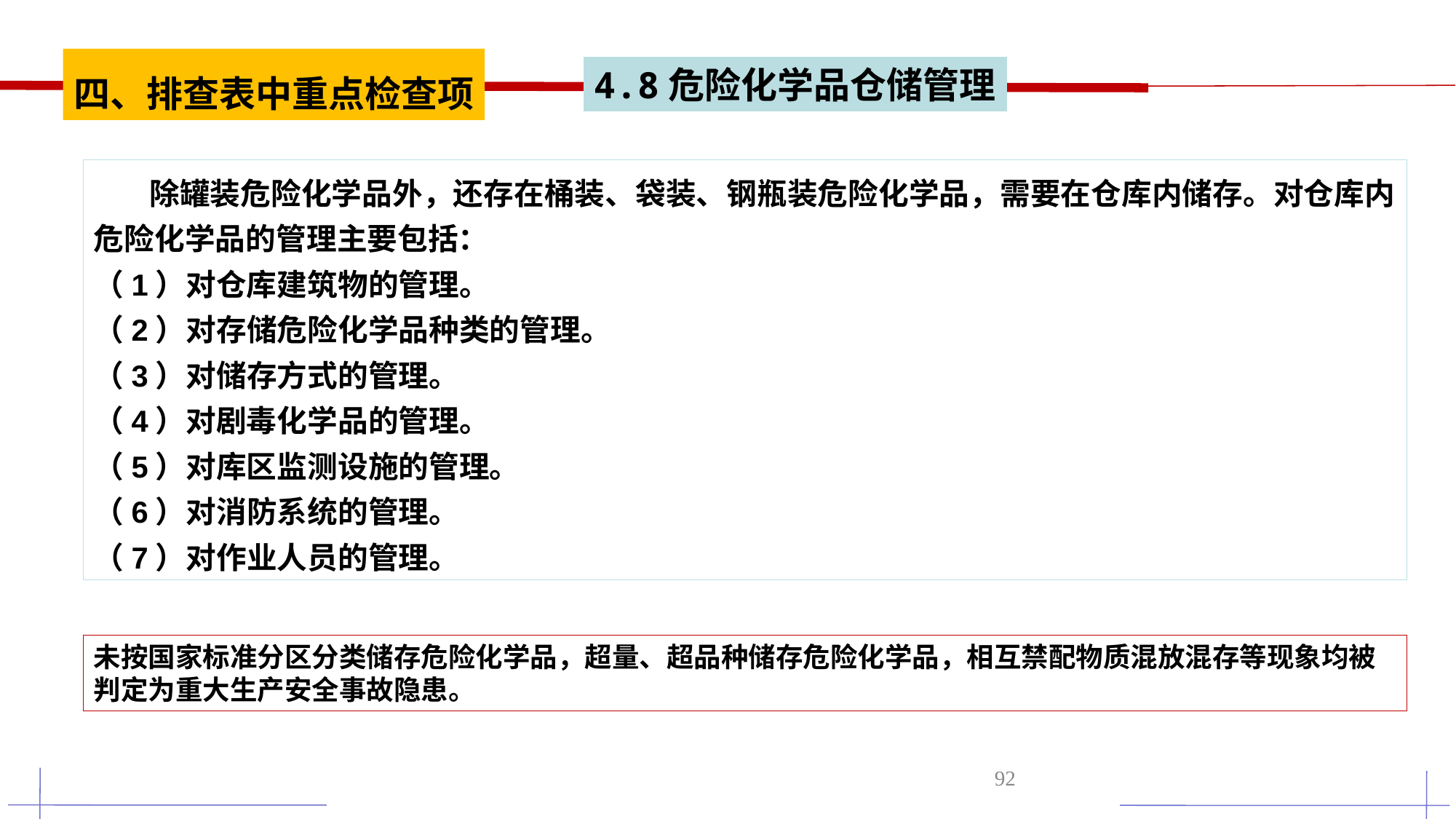

四、排查表中重点检查项
4.8危险化学品仓储管理
       除罐装危险化学品外，还存在桶装、袋装、钢瓶装危险化学品，需要在仓库内储存。对仓库内危险化学品的管理主要包括：
（1）对仓库建筑物的管理。
（2）对存储危险化学品种类的管理。
（3）对储存方式的管理。
（4）对剧毒化学品的管理。
（5）对库区监测设施的管理。
（6）对消防系统的管理。
（7）对作业人员的管理。
未按国家标准分区分类储存危险化学品，超量、超品种储存危险化学品，相互禁配物质混放混存等现象均被判定为重大生产安全事故隐患。
92